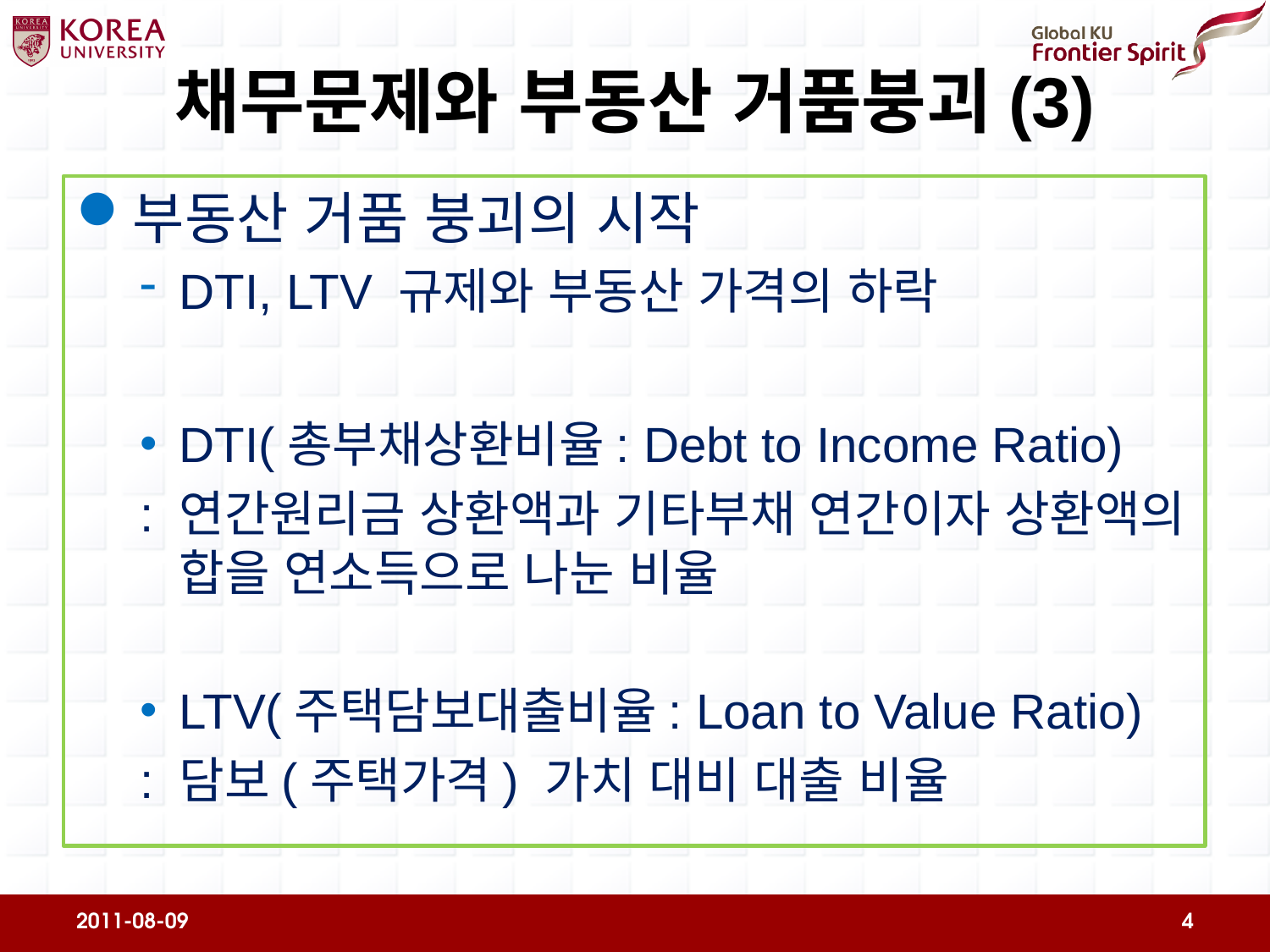

# 채무문제와 부동산 거품붕괴(3)
부동산 거품 붕괴의 시작
DTI, LTV 규제와 부동산 가격의 하락

DTI(총부채상환비율: Debt to Income Ratio)
: 연간원리금 상환액과 기타부채 연간이자 상환액의 합을 연소득으로 나눈 비율

LTV(주택담보대출비율: Loan to Value Ratio)
: 담보(주택가격) 가치 대비 대출 비율
2011-08-09
4